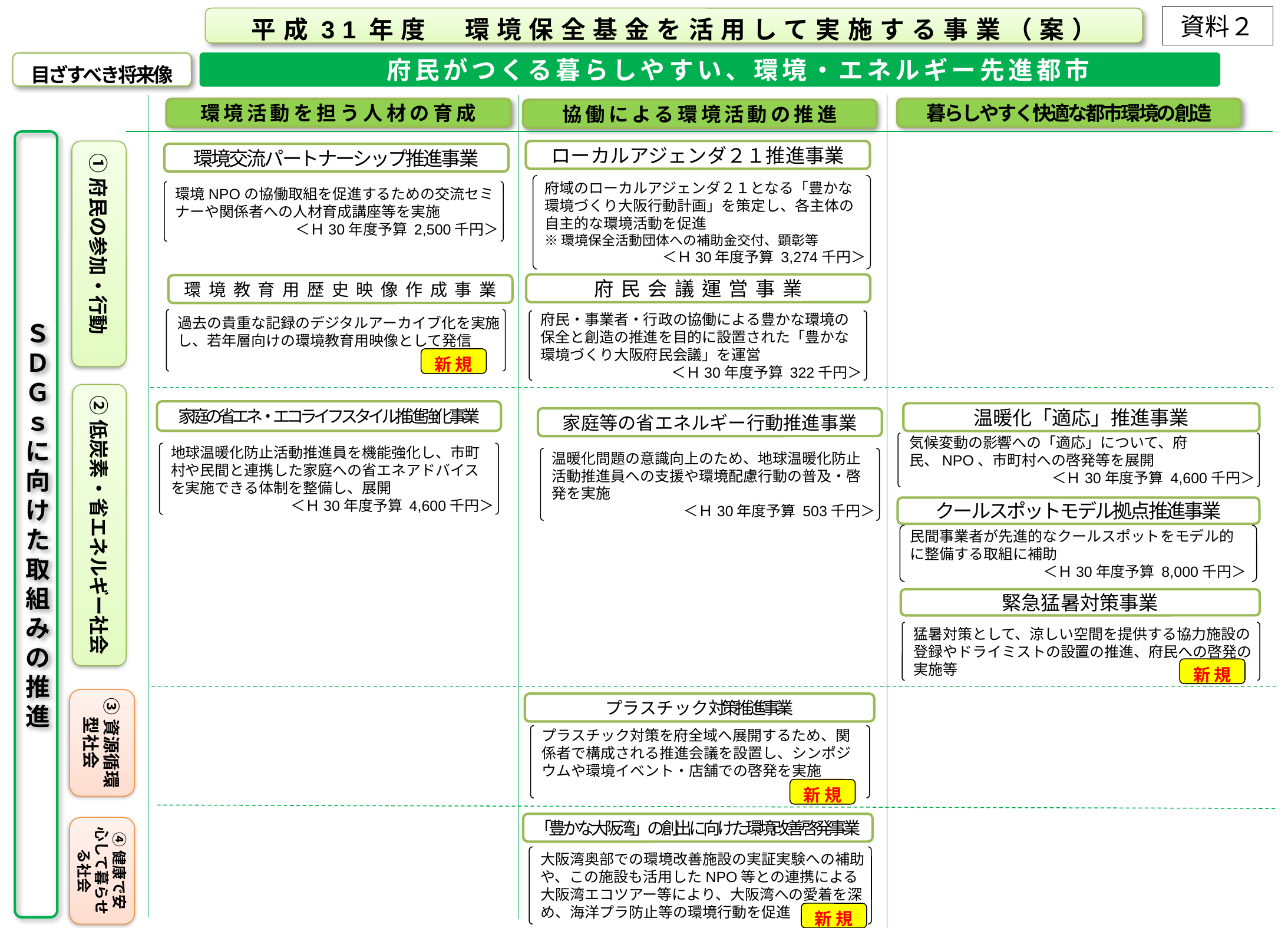

資料２
平成31年度　環境保全基金を活用して実施する事業（案）
目ざすべき将来像
　　府民がつくる暮らしやすい、環境・エネルギー先進都市
環境活動を担う人材の育成
暮らしやすく快適な都市環境の創造
協働による環境活動の推進
ＳＤＧｓに向けた取組みの推進
①府民の参加・行動
ローカルアジェンダ２１推進事業
環境交流パートナーシップ推進事業
府域のローカルアジェンダ２１となる「豊かな環境づくり大阪行動計画」を策定し、各主体の自主的な環境活動を促進
※環境保全活動団体への補助金交付、顕彰等
＜Ｈ30年度予算 3,274千円＞
環境NPOの協働取組を促進するための交流セミナーや関係者への人材育成講座等を実施
＜Ｈ30年度予算 2,500千円＞
府民会議運営事業
環境教育用歴史映像作成事業
過去の貴重な記録のデジタルアーカイブ化を実施し、若年層向けの環境教育用映像として発信

府民・事業者・行政の協働による豊かな環境の保全と創造の推進を目的に設置された「豊かな環境づくり大阪府民会議」を運営
＜Ｈ30年度予算 322千円＞
新規
②低炭素・省エネルギー社会
家庭の省エネ・エコライフスタイル推進強化事業
温暖化「適応」推進事業
家庭等の省エネルギー行動推進事業
気候変動の影響への「適応」について、府民、NPO、市町村への啓発等を展開
＜Ｈ30年度予算 4,600千円＞
地球温暖化防止活動推進員を機能強化し、市町村や民間と連携した家庭への省エネアドバイスを実施できる体制を整備し、展開
＜Ｈ30年度予算 4,600千円＞
温暖化問題の意識向上のため、地球温暖化防止活動推進員への支援や環境配慮行動の普及・啓発を実施
＜Ｈ30年度予算 503千円＞
クールスポットモデル拠点推進事業
民間事業者が先進的なクールスポットをモデル的に整備する取組に補助
＜Ｈ30年度予算 8,000千円＞

緊急猛暑対策事業
猛暑対策として、涼しい空間を提供する協力施設の登録やドライミストの設置の推進、府民への啓発の実施等
新規
③資源循環型社会
プラスチック対策推進事業
プラスチック対策を府全域へ展開するため、関係者で構成される推進会議を設置し、シンポジウムや環境イベント・店舗での啓発を実施

新規
「豊かな大阪湾」の創出に向けた環境改善啓発事業
④健康で安心して暮らせる社会
大阪湾奥部での環境改善施設の実証実験への補助や、この施設も活用したNPO等との連携による大阪湾エコツアー等により、大阪湾への愛着を深め、海洋プラ防止等の環境行動を促進
新規